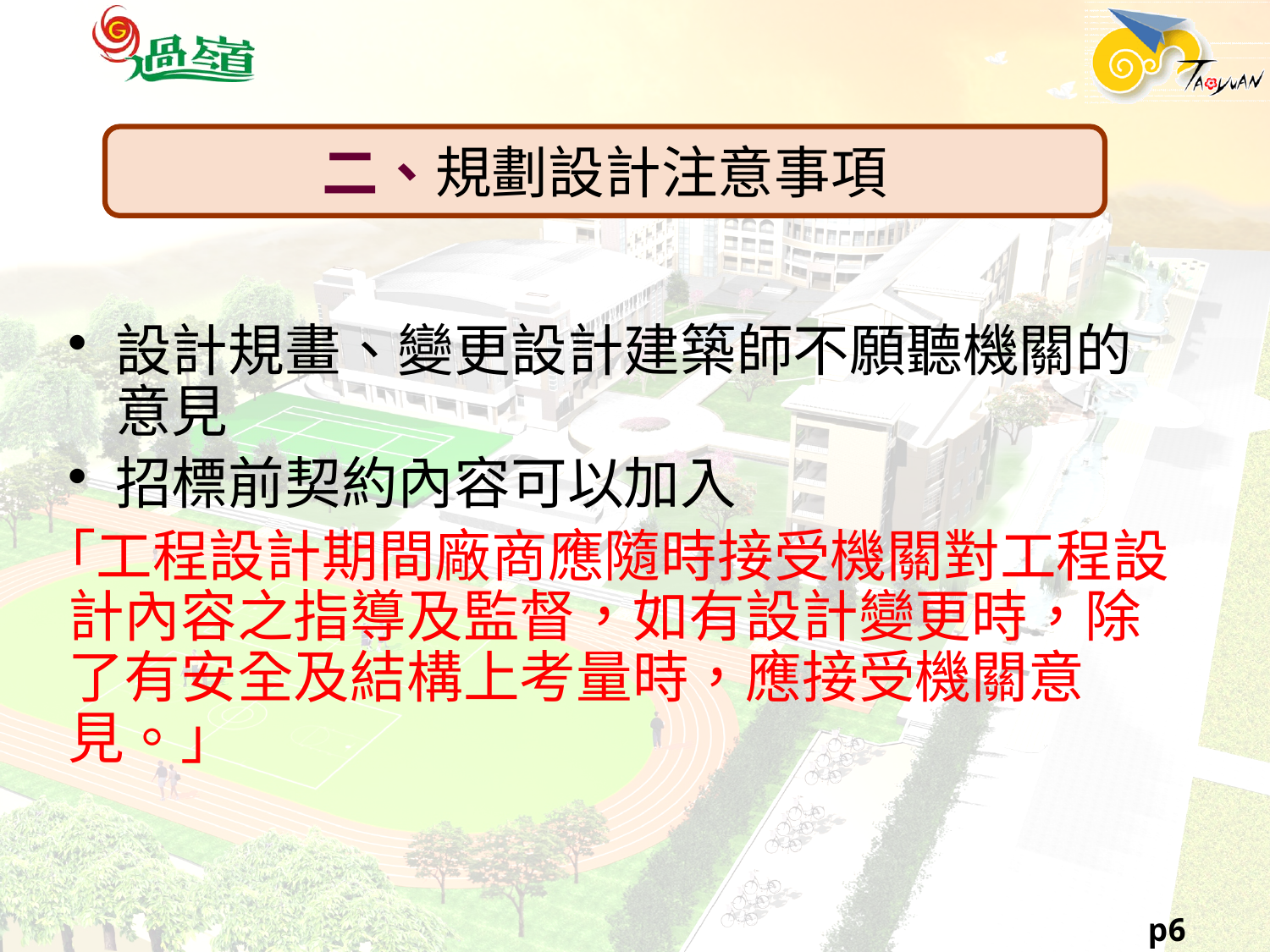

二、規劃設計注意事項
設計規畫、變更設計建築師不願聽機關的意見
招標前契約內容可以加入
｢工程設計期間廠商應隨時接受機關對工程設計內容之指導及監督，如有設計變更時，除了有安全及結構上考量時，應接受機關意見。」